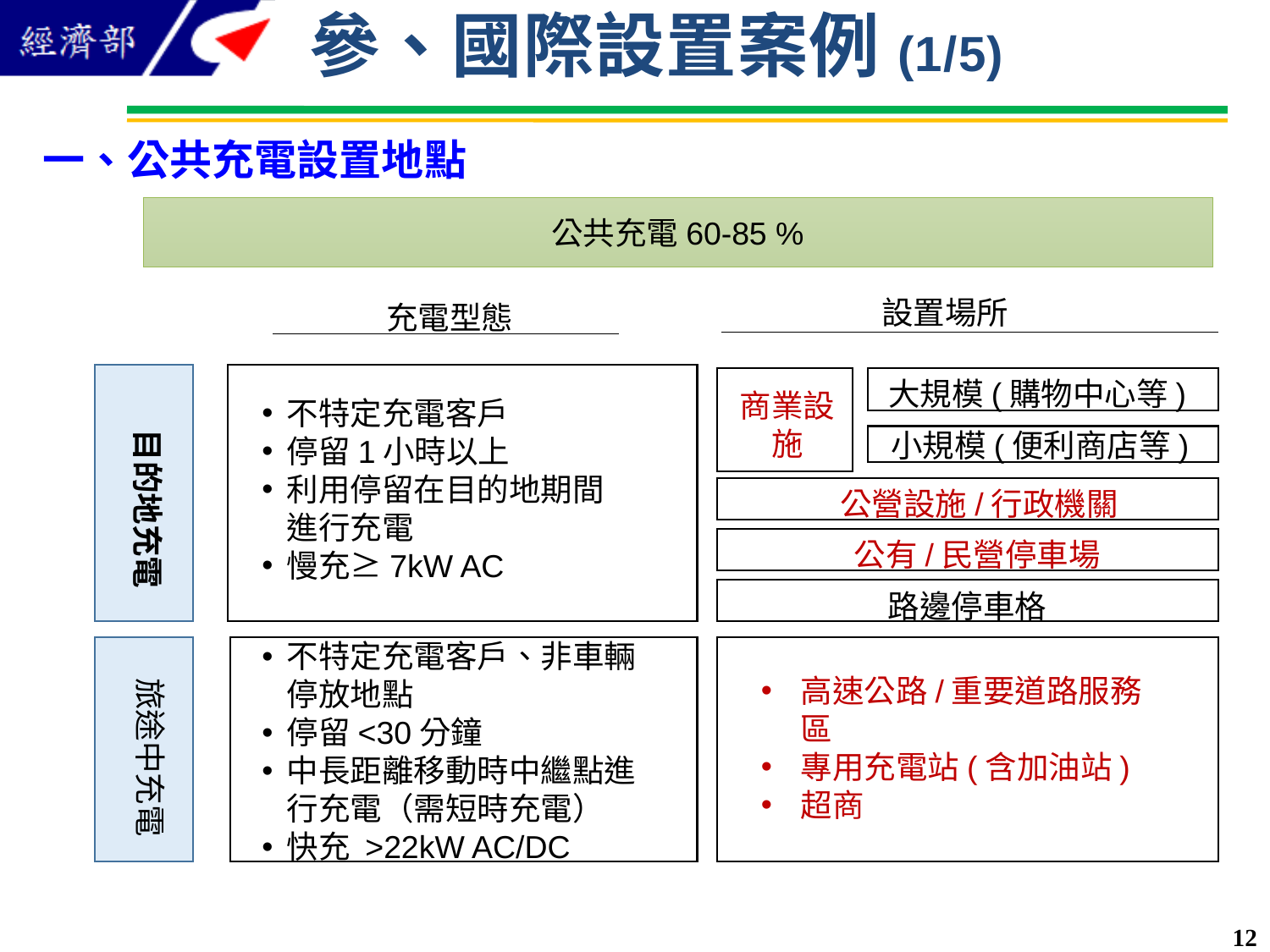

# 參、國際設置案例(1/5)
一、公共充電設置地點
公共充電60-85 %
設置場所
大規模(購物中心等)

商業設施
小規模(便利商店等)

公營設施/行政機關

公有/民營停車場

路邊停車格

高速公路/重要道路服務區
專用充電站(含加油站)
超商
充電型態

不特定充電客戶
停留1小時以上
利用停留在目的地期間進行充電
慢充≥7kW AC
目的地充電
不特定充電客戶、非車輛停放地點
停留<30分鐘
中長距離移動時中繼點進行充電（需短時充電）
快充 >22kW AC/DC

旅途中充電
旅途中充電

12